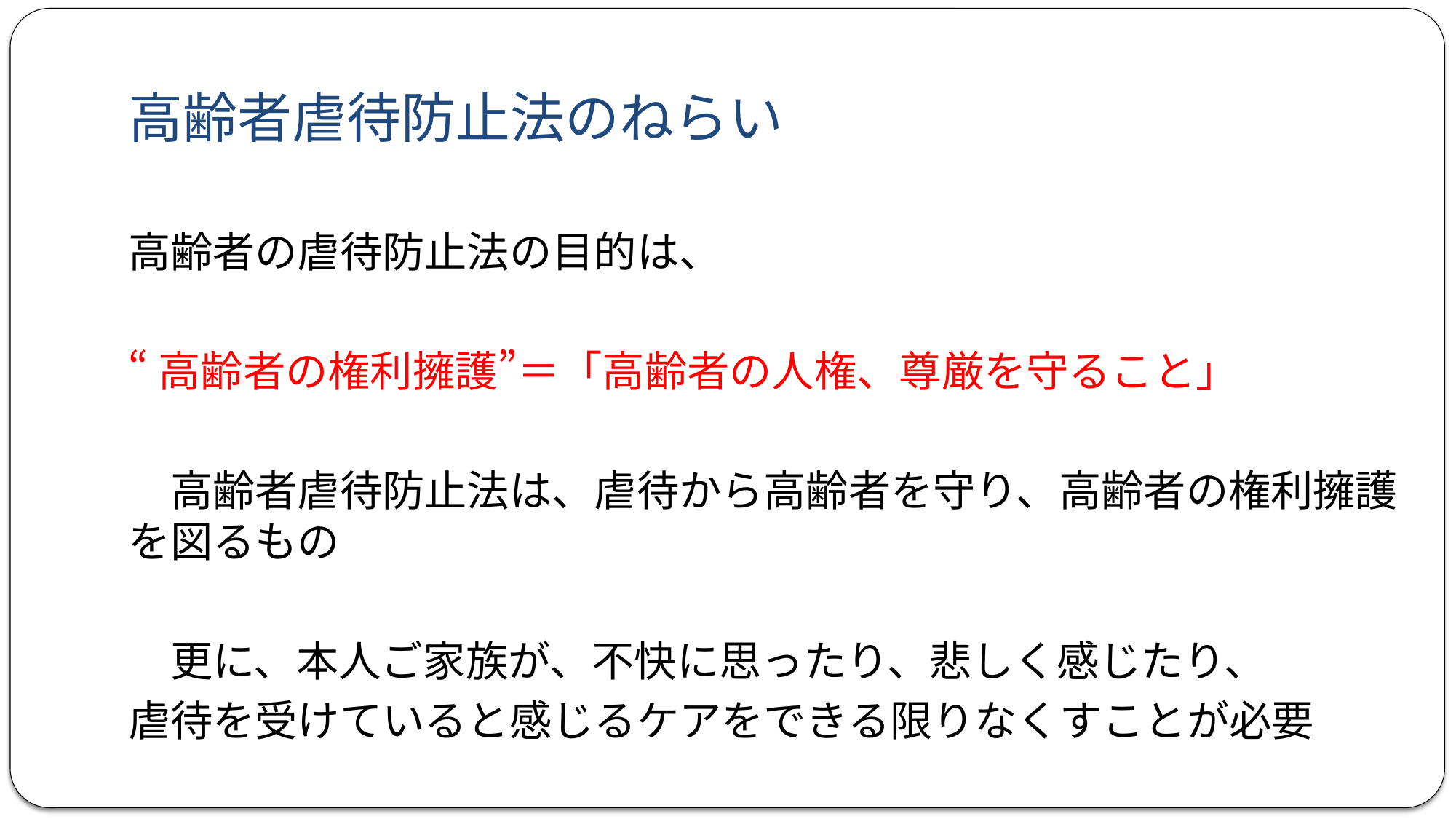

# 高齢者虐待防止法のねらい

高齢者の虐待防止法の目的は、

“高齢者の権利擁護”＝「高齢者の人権、尊厳を守ること」

　高齢者虐待防止法は、虐待から高齢者を守り、高齢者の権利擁護を図るもの

　更に、本人ご家族が、不快に思ったり、悲しく感じたり、
虐待を受けていると感じるケアをできる限りなくすことが必要